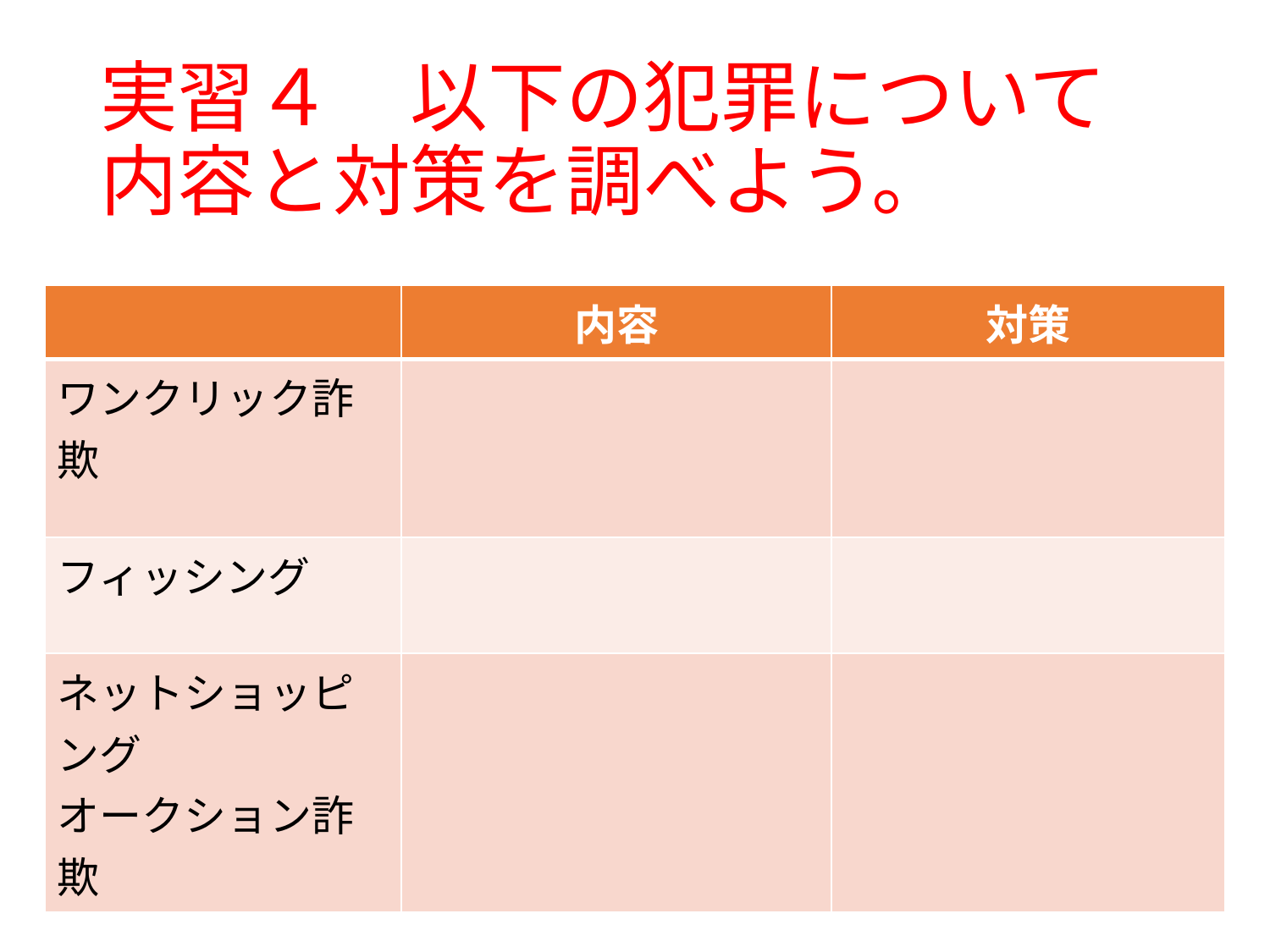

# 実習４　以下の犯罪について内容と対策を調べよう。
|  | 内容 | 対策 |
| --- | --- | --- |
| ワンクリック詐欺 |  |  |
| フィッシング |  |  |
| ネットショッピング オークション詐欺 |  |  |